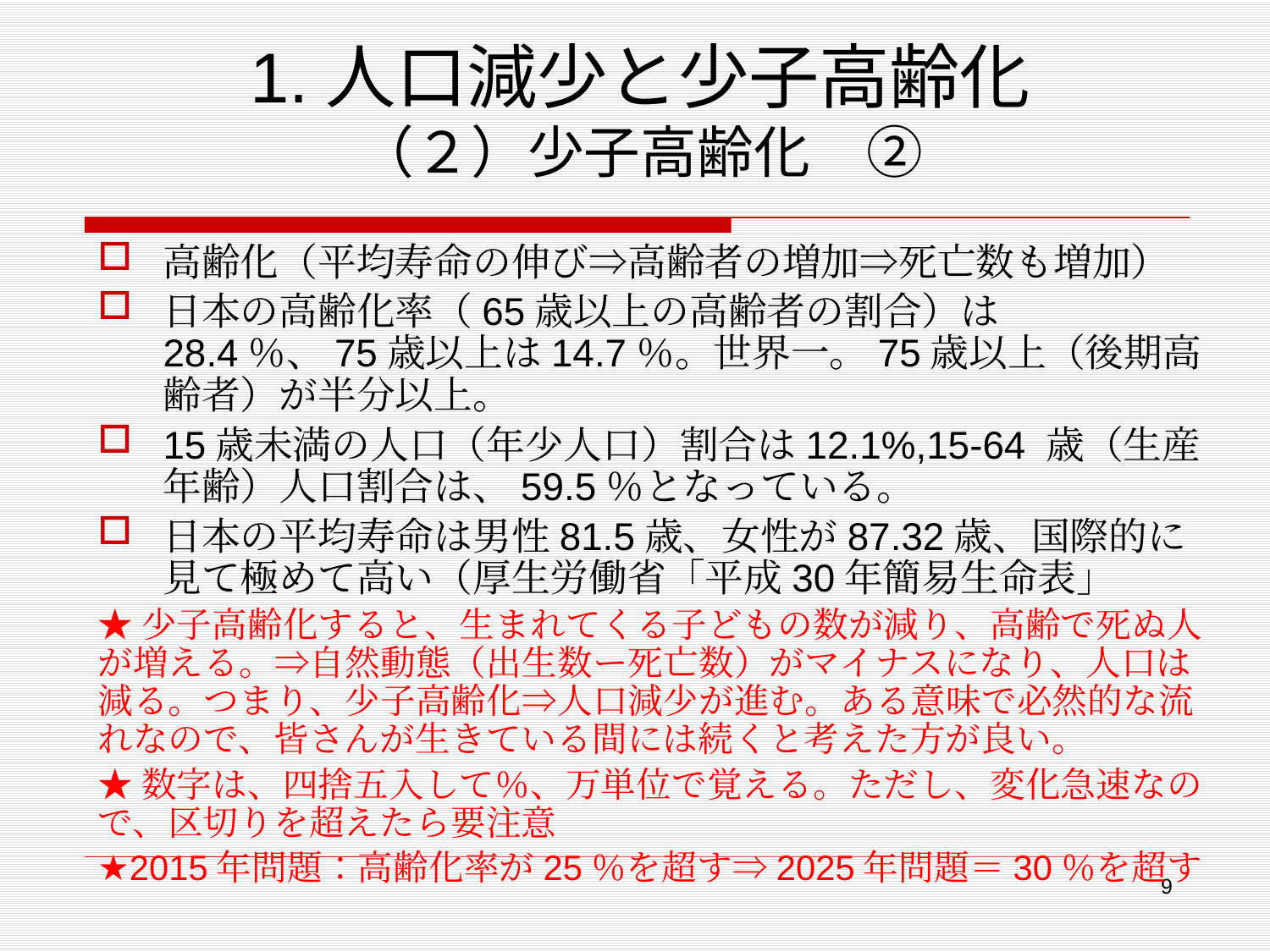

# 1.人口減少と少子高齢化 （２）少子高齢化　②
高齢化（平均寿命の伸び⇒高齢者の増加⇒死亡数も増加）
日本の高齢化率（65歳以上の高齢者の割合）は28.4％、75歳以上は14.7％。世界一。75歳以上（後期高齢者）が半分以上。
15歳未満の人口（年少人口）割合は12.1%,15-64 歳（生産年齢）人口割合は、59.5％となっている。
日本の平均寿命は男性81.5歳、女性が87.32歳、国際的に見て極めて高い（厚生労働省「平成30年簡易生命表」
★少子高齢化すると、生まれてくる子どもの数が減り、高齢で死ぬ人が増える。⇒自然動態（出生数ー死亡数）がマイナスになり、人口は減る。つまり、少子高齢化⇒人口減少が進む。ある意味で必然的な流れなので、皆さんが生きている間には続くと考えた方が良い。
★数字は、四捨五入して％、万単位で覚える。ただし、変化急速なので、区切りを超えたら要注意
★2015年問題：高齢化率が25％を超す⇒2025年問題＝30％を超す

9